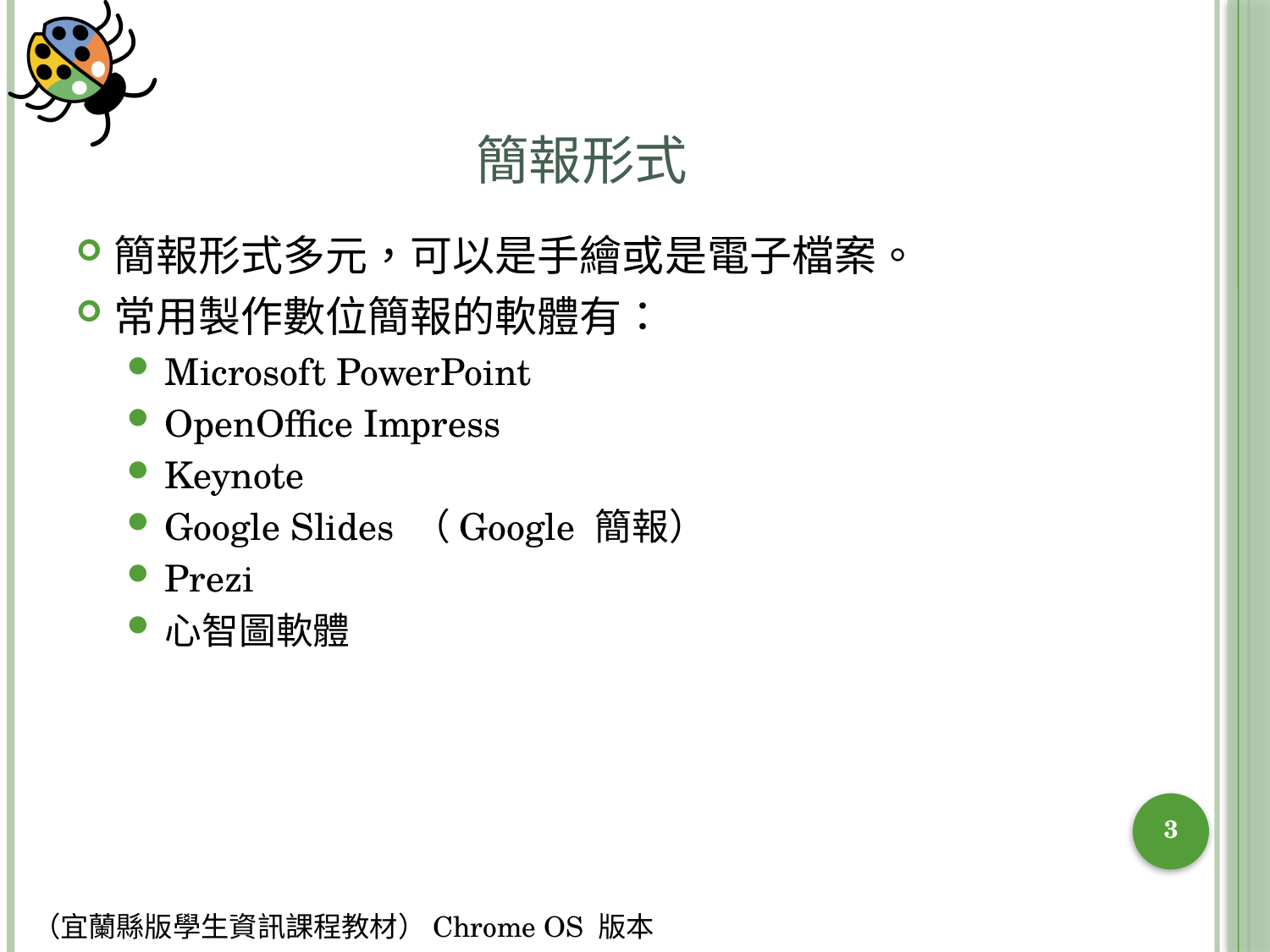

# 簡報形式
簡報形式多元，可以是手繪或是電子檔案。
常用製作數位簡報的軟體有：
Microsoft PowerPoint
OpenOffice Impress
Keynote
Google Slides （Google 簡報）
Prezi
心智圖軟體

3